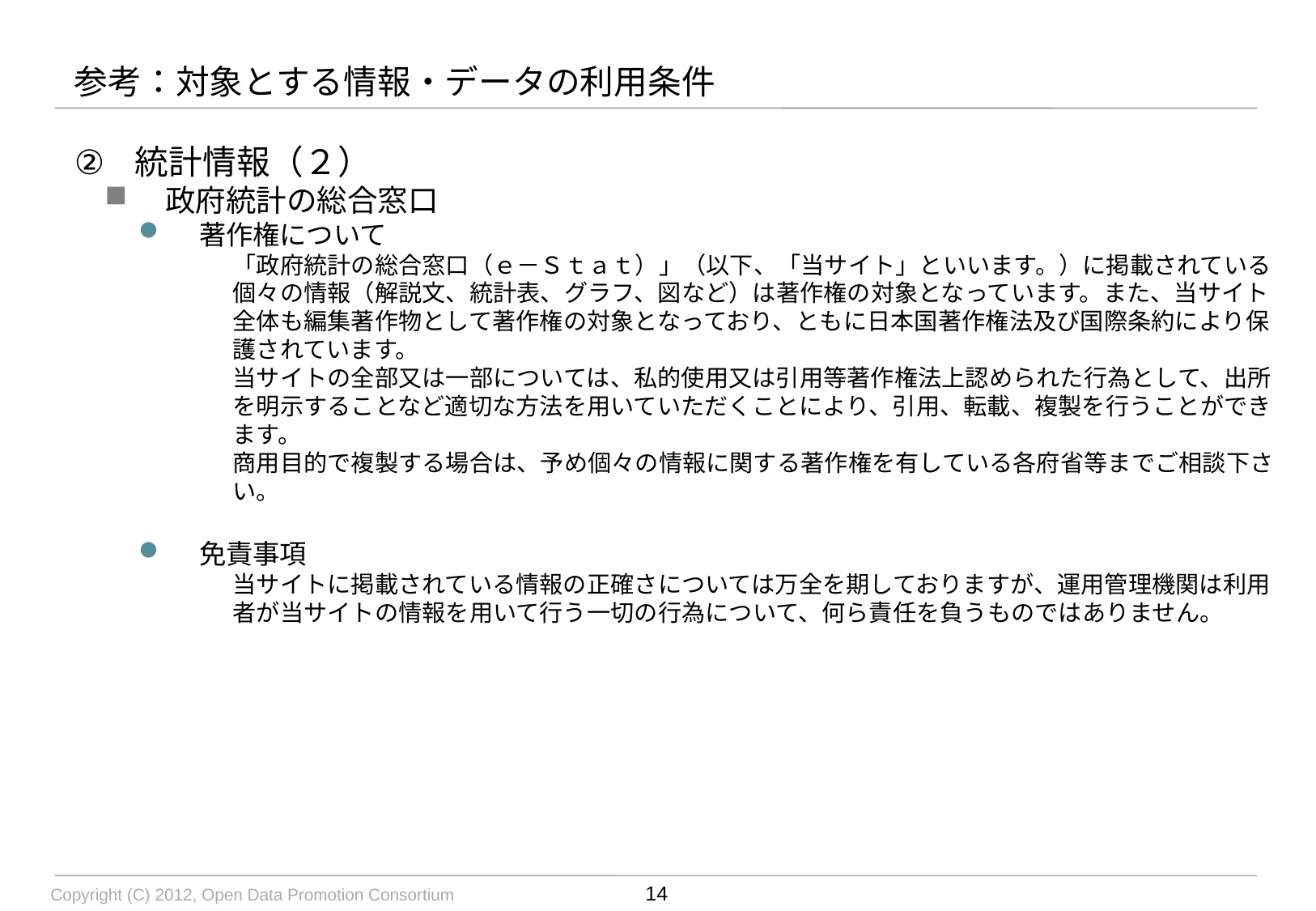

# 参考：対象とする情報・データの利用条件

統計情報（２）
政府統計の総合窓口
著作権について
「政府統計の総合窓口（ｅ－Ｓｔａｔ）」（以下、「当サイト」といいます。）に掲載されている個々の情報（解説文、統計表、グラフ、図など）は著作権の対象となっています。また、当サイト全体も編集著作物として著作権の対象となっており、ともに日本国著作権法及び国際条約により保護されています。
当サイトの全部又は一部については、私的使用又は引用等著作権法上認められた行為として、出所を明示することなど適切な方法を用いていただくことにより、引用、転載、複製を行うことができます。
商用目的で複製する場合は、予め個々の情報に関する著作権を有している各府省等までご相談下さい。

免責事項
当サイトに掲載されている情報の正確さについては万全を期しておりますが、運用管理機関は利用者が当サイトの情報を用いて行う一切の行為について、何ら責任を負うものではありません。

14
Copyright (C) 2012, Open Data Promotion Consortium